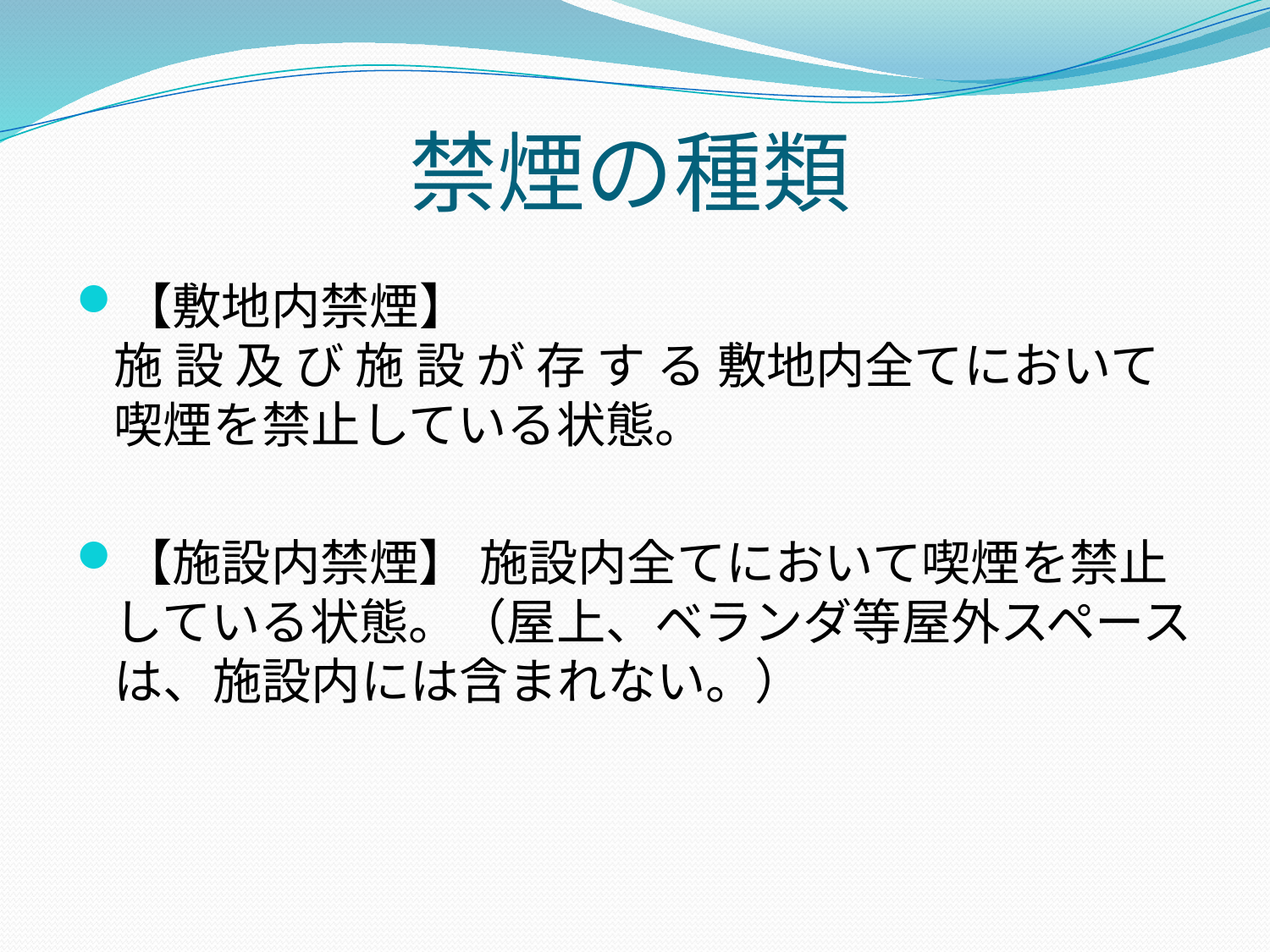

# 禁煙の種類
【敷地内禁煙】
施 設 及 び 施 設 が 存 す る 敷地内全てにおいて喫煙を禁止している状態。

【施設内禁煙】 施設内全てにおいて喫煙を禁止している状態。（屋上、ベランダ等屋外スペースは、施設内には含まれない。）